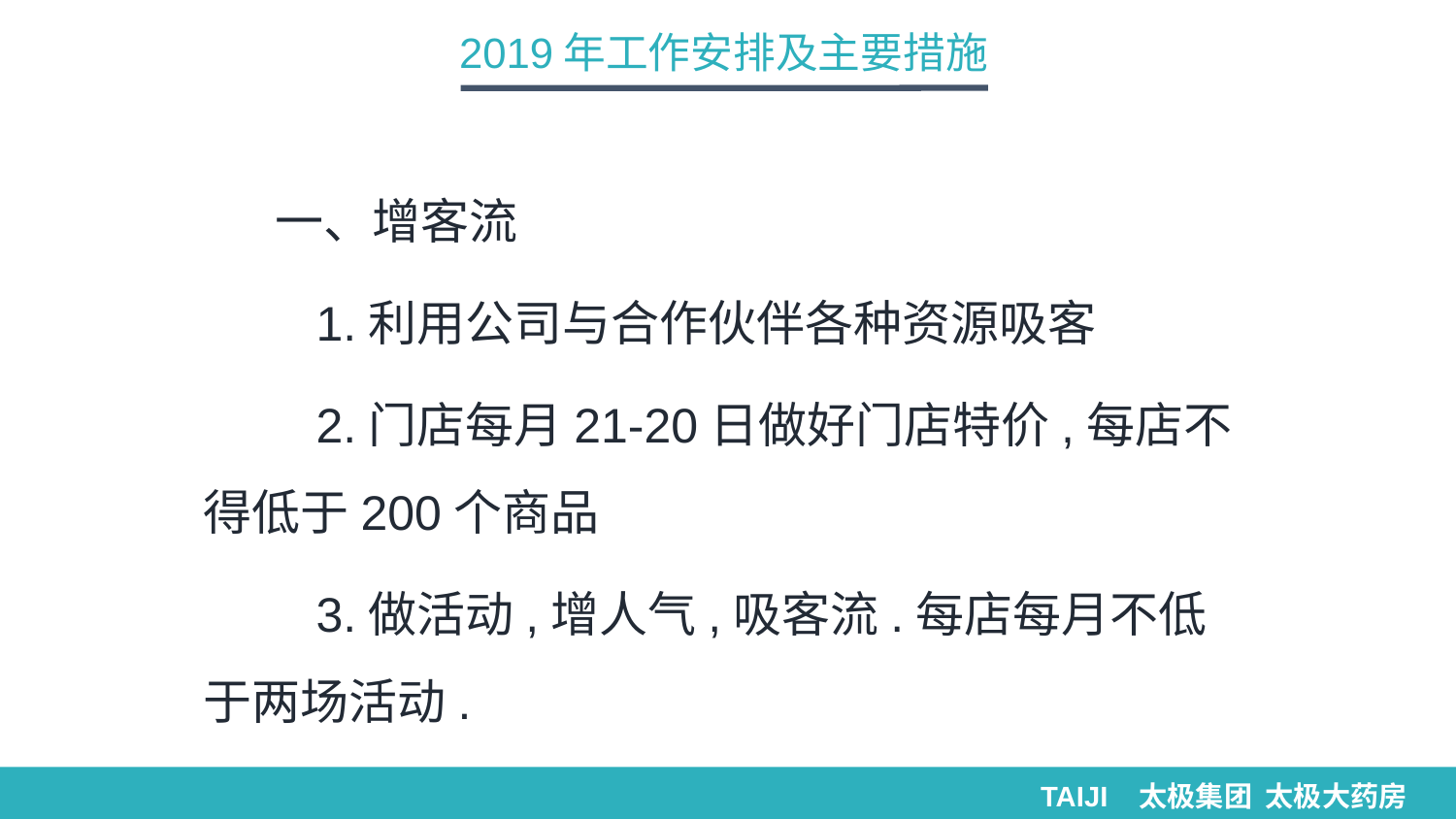

2019年工作安排及主要措施
一、增客流
   1.利用公司与合作伙伴各种资源吸客
   2.门店每月21-20日做好门店特价,每店不得低于200个商品
   3.做活动,增人气,吸客流.每店每月不低于两场活动.

TAIJI   太极集团  太极大药房